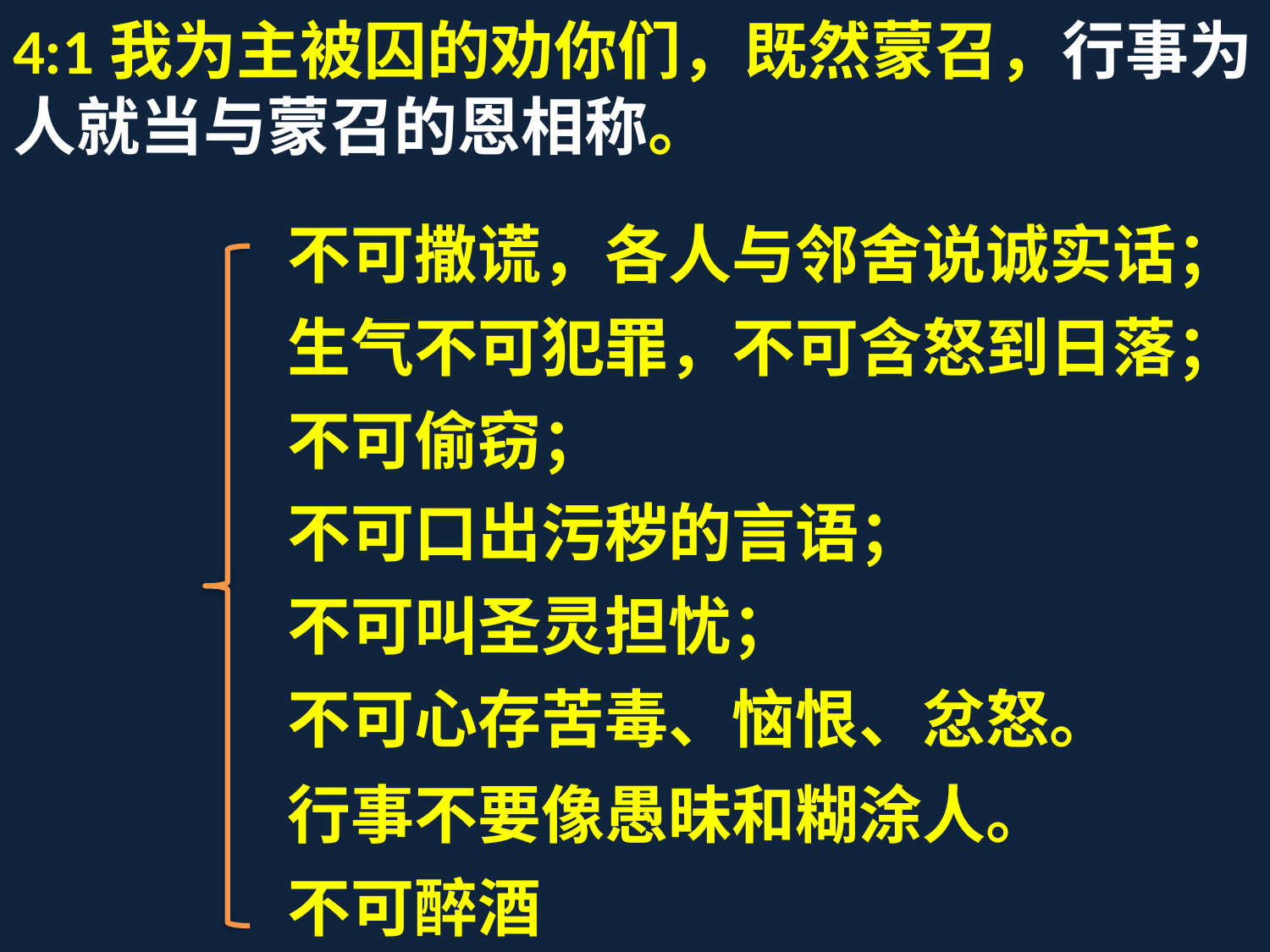

4:1我为主被囚的劝你们，既然蒙召，行事为人就当与蒙召的恩相称。
不可撒谎，各人与邻舍说诚实话；

生气不可犯罪，不可含怒到日落；

不可偷窃；

不可口出污秽的言语；

不可叫圣灵担忧；

不可心存苦毒、恼恨、忿怒。

行事不要像愚昧和糊涂人。

不可醉酒